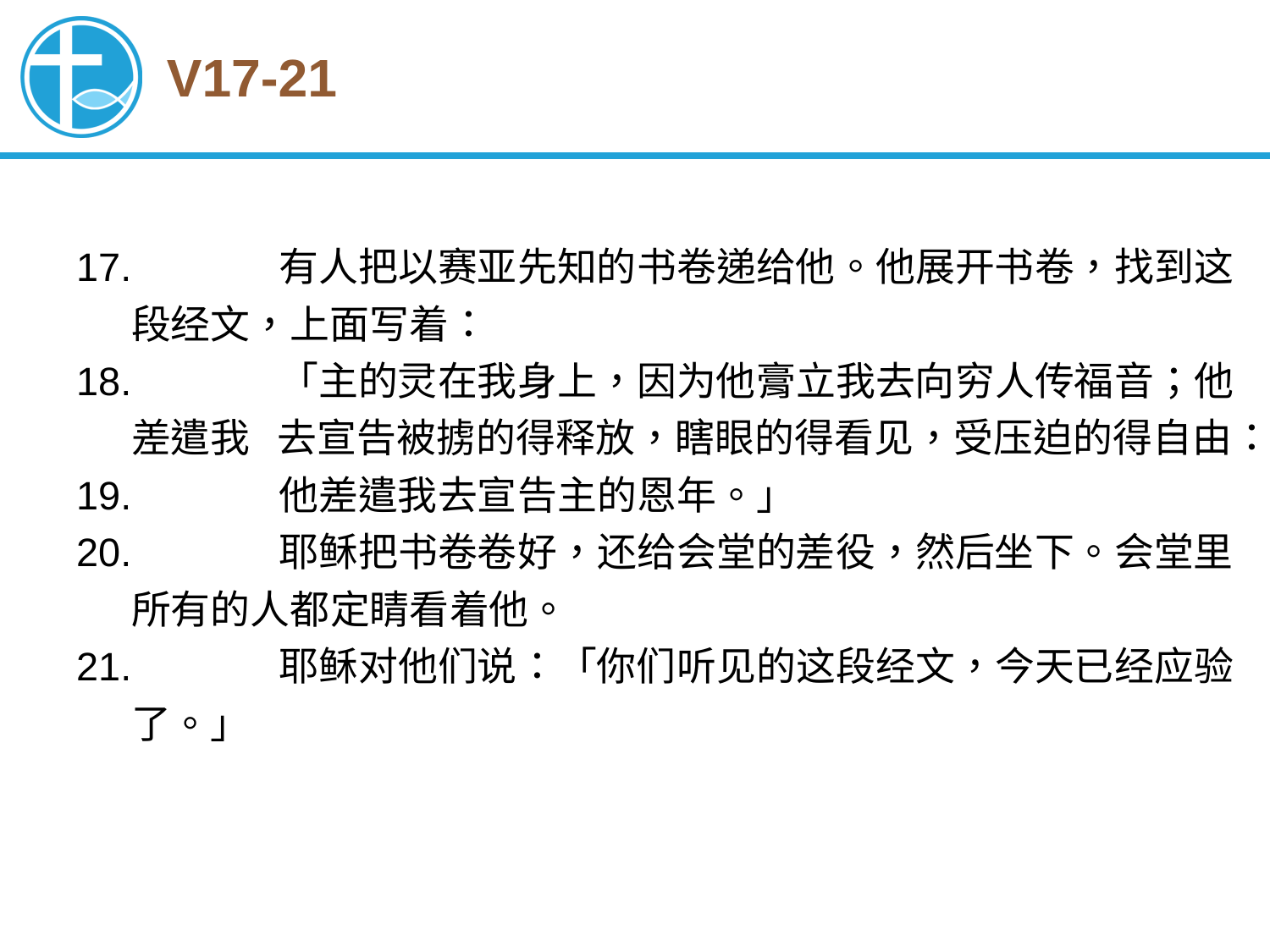

V17-21
17.	 有人把以赛亚先知的书卷递给他。他展开书卷，找到这段经文，上面写着：
18.	 「主的灵在我身上，因为他膏立我去向穷人传福音；他差遣我   去宣告被掳的得释放，瞎眼的得看见，受压迫的得自由：
19.	 他差遣我去宣告主的恩年。」
20.	 耶稣把书卷卷好，还给会堂的差役，然后坐下。会堂里所有的人都定睛看着他。
21.	 耶稣对他们说：「你们听见的这段经文，今天已经应验了。」